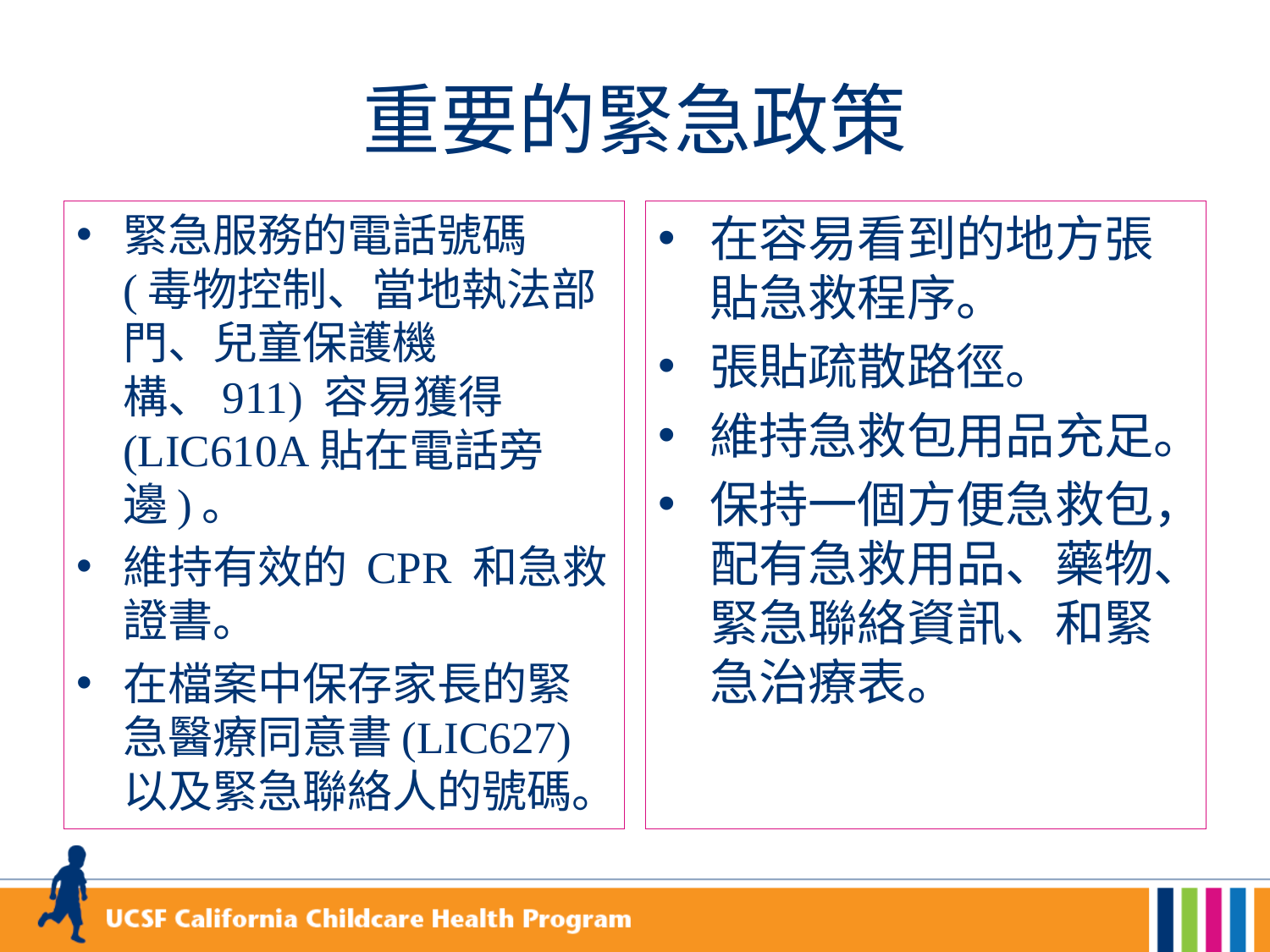

# 重要的緊急政策
緊急服務的電話號碼 (毒物控制、當地執法部門、兒童保護機構、911) 容易獲得 (LIC610A貼在電話旁邊)。
維持有效的 CPR 和急救證書。
在檔案中保存家長的緊急醫療同意書(LIC627)以及緊急聯絡人的號碼。

在容易看到的地方張貼急救程序。
張貼疏散路徑。
維持急救包用品充足。
保持一個方便急救包，配有急救用品、藥物、緊急聯絡資訊、和緊急治療表。